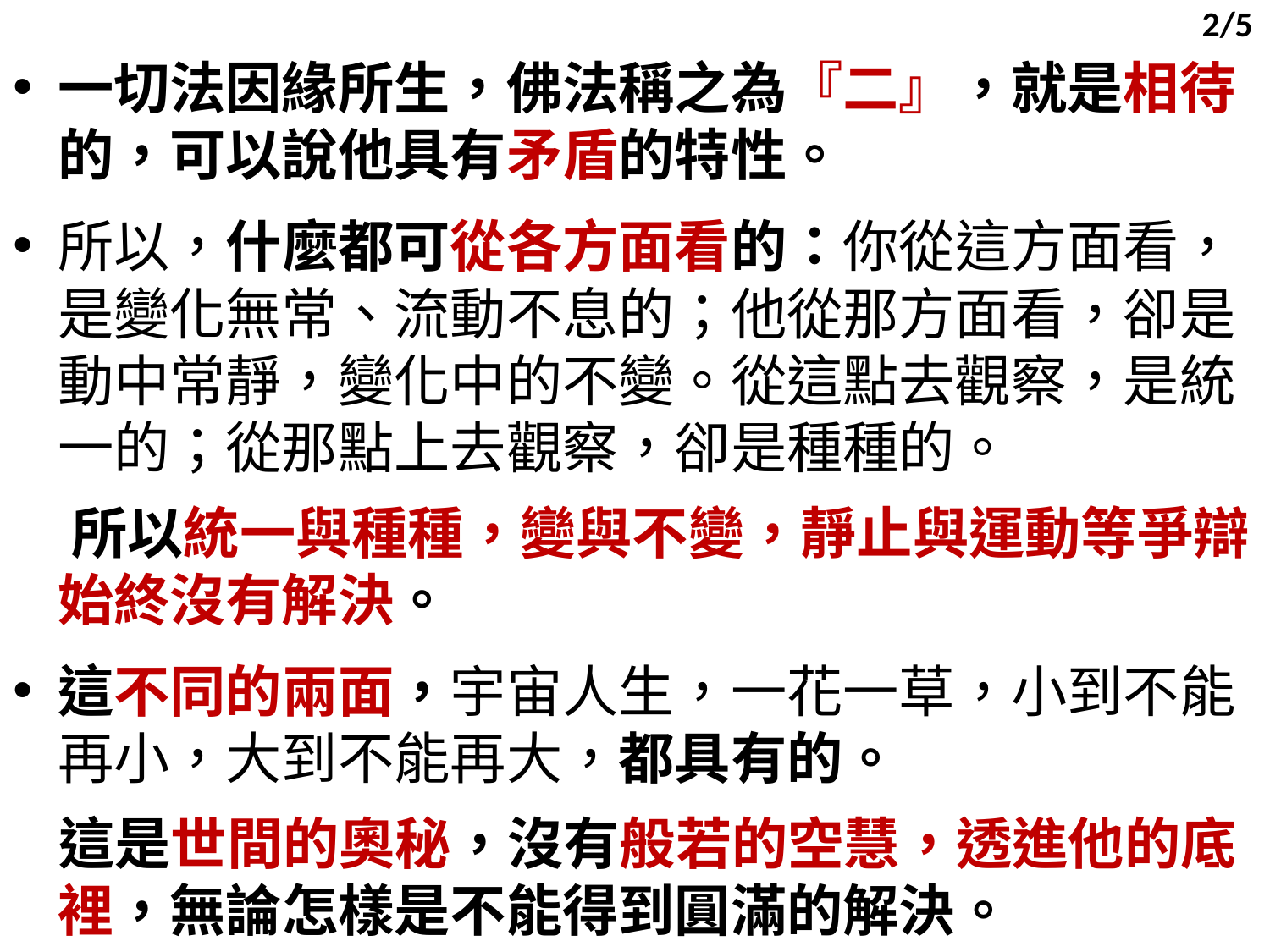

2/5
一切法因緣所生，佛法稱之為『二』，就是相待的，可以說他具有矛盾的特性。
所以，什麼都可從各方面看的：你從這方面看，是變化無常、流動不息的；他從那方面看，卻是動中常靜，變化中的不變。從這點去觀察，是統一的；從那點上去觀察，卻是種種的。
    所以統一與種種，變與不變，靜止與運動等爭辯，始終沒有解決。
這不同的兩面，宇宙人生，一花一草，小到不能再小，大到不能再大，都具有的。
   這是世間的奧秘，沒有般若的空慧，透進他的底裡，無論怎樣是不能得到圓滿的解決。